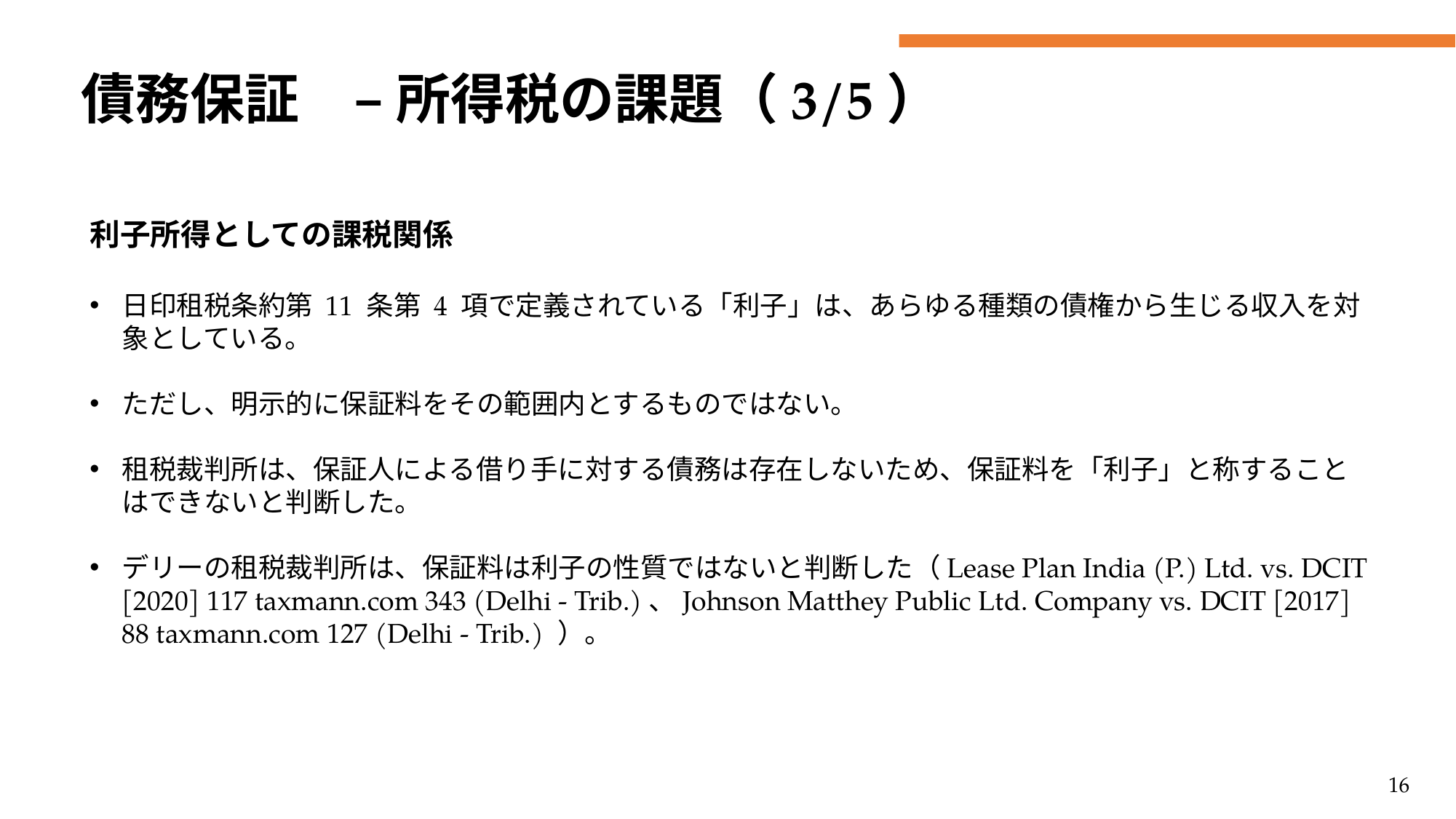

# 債務保証　– 所得税の課題（3/5）
利子所得としての課税関係

日印租税条約第 11 条第 4 項で定義されている「利子」は、あらゆる種類の債権から生じる収入を対象としている。

ただし、明示的に保証料をその範囲内とするものではない。

租税裁判所は、保証人による借り手に対する債務は存在しないため、保証料を「利子」と称することはできないと判断した。

デリーの租税裁判所は、保証料は利子の性質ではないと判断した（Lease Plan India (P.) Ltd. vs. DCIT [2020] 117 taxmann.com 343 (Delhi - Trib.)、Johnson Matthey Public Ltd. Company vs. DCIT [2017] 88 taxmann.com 127 (Delhi - Trib.) ）。

16